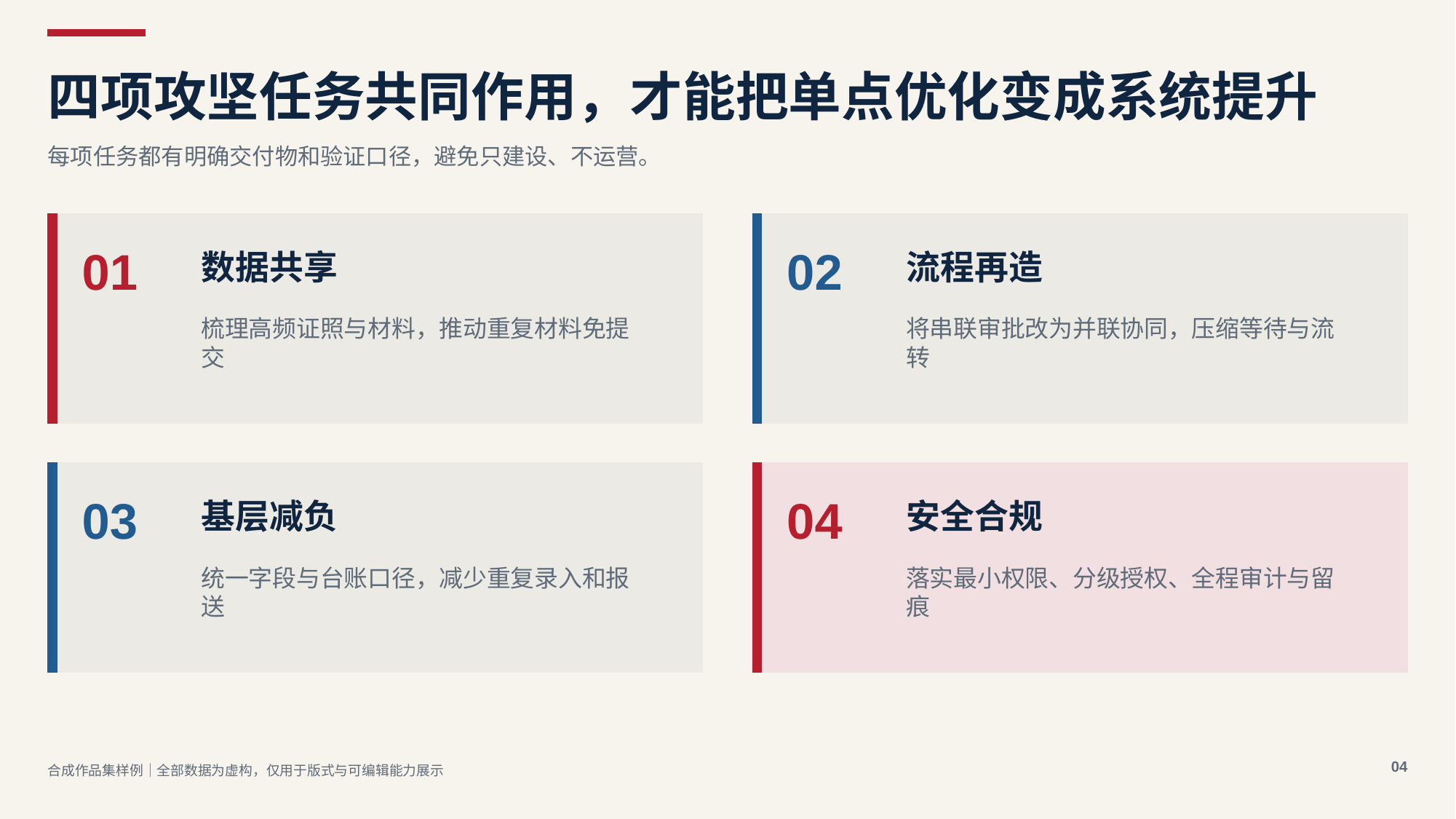

四项攻坚任务共同作用，才能把单点优化变成系统提升
每项任务都有明确交付物和验证口径，避免只建设、不运营。

01
02
数据共享
流程再造
梳理高频证照与材料，推动重复材料免提交
将串联审批改为并联协同，压缩等待与流转

03
04
基层减负
安全合规
统一字段与台账口径，减少重复录入和报送
落实最小权限、分级授权、全程审计与留痕
04
合成作品集样例｜全部数据为虚构，仅用于版式与可编辑能力展示